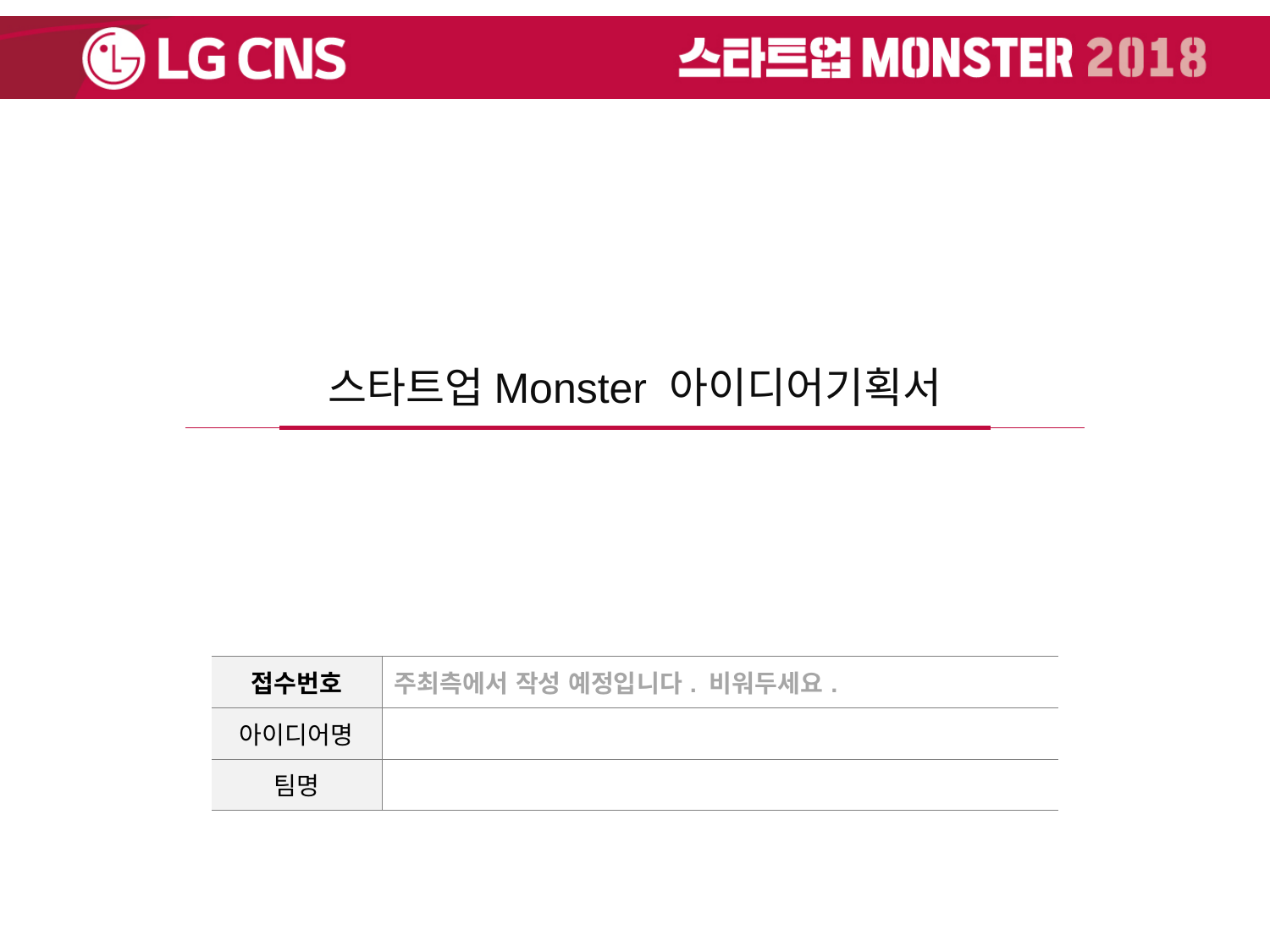

# 스타트업Monster 아이디어기획서
| 접수번호 | 주최측에서 작성 예정입니다. 비워두세요. |
| --- | --- |
| 아이디어명 |  |
| 팀명 |  |